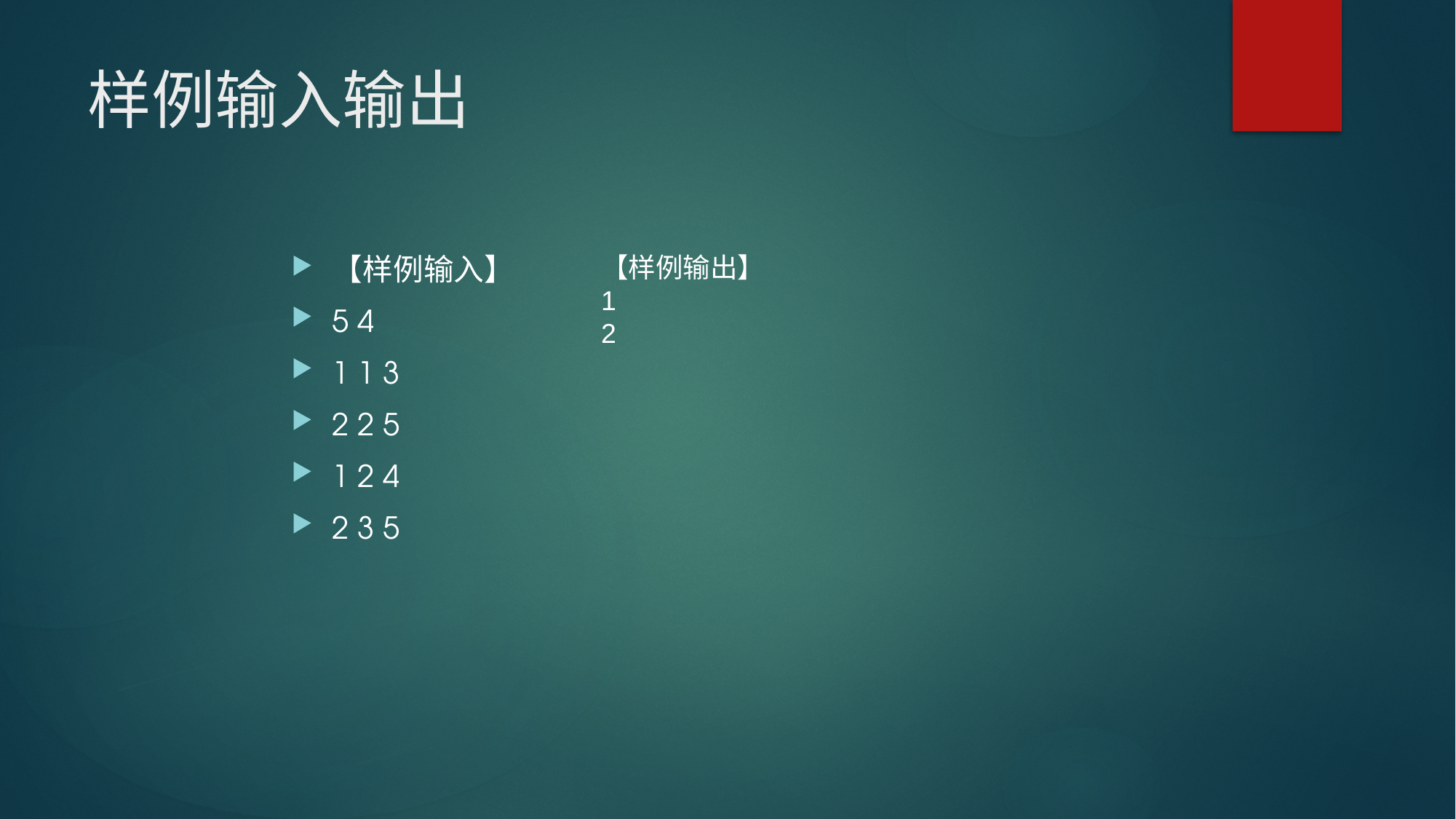

# 样例输入输出
【样例输入】
5 4
1 1 3
2 2 5
1 2 4
2 3 5

【样例输出】
1
2